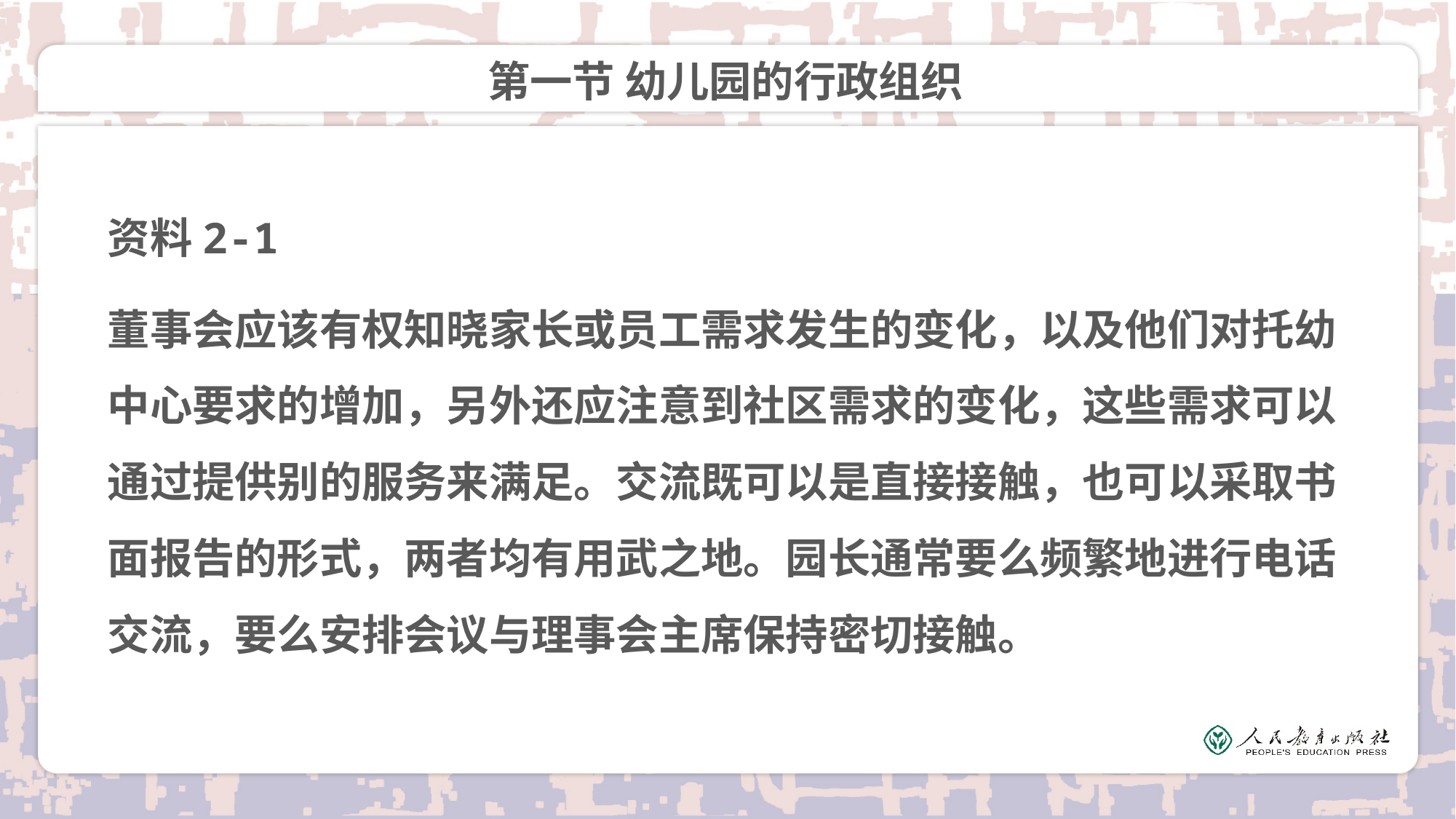

# 第一节 幼儿园的行政组织
资料2-1
董事会应该有权知晓家长或员工需求发生的变化，以及他们对托幼中心要求的增加，另外还应注意到社区需求的变化，这些需求可以通过提供别的服务来满足。交流既可以是直接接触，也可以采取书面报告的形式，两者均有用武之地。园长通常要么频繁地进行电话交流，要么安排会议与理事会主席保持密切接触。